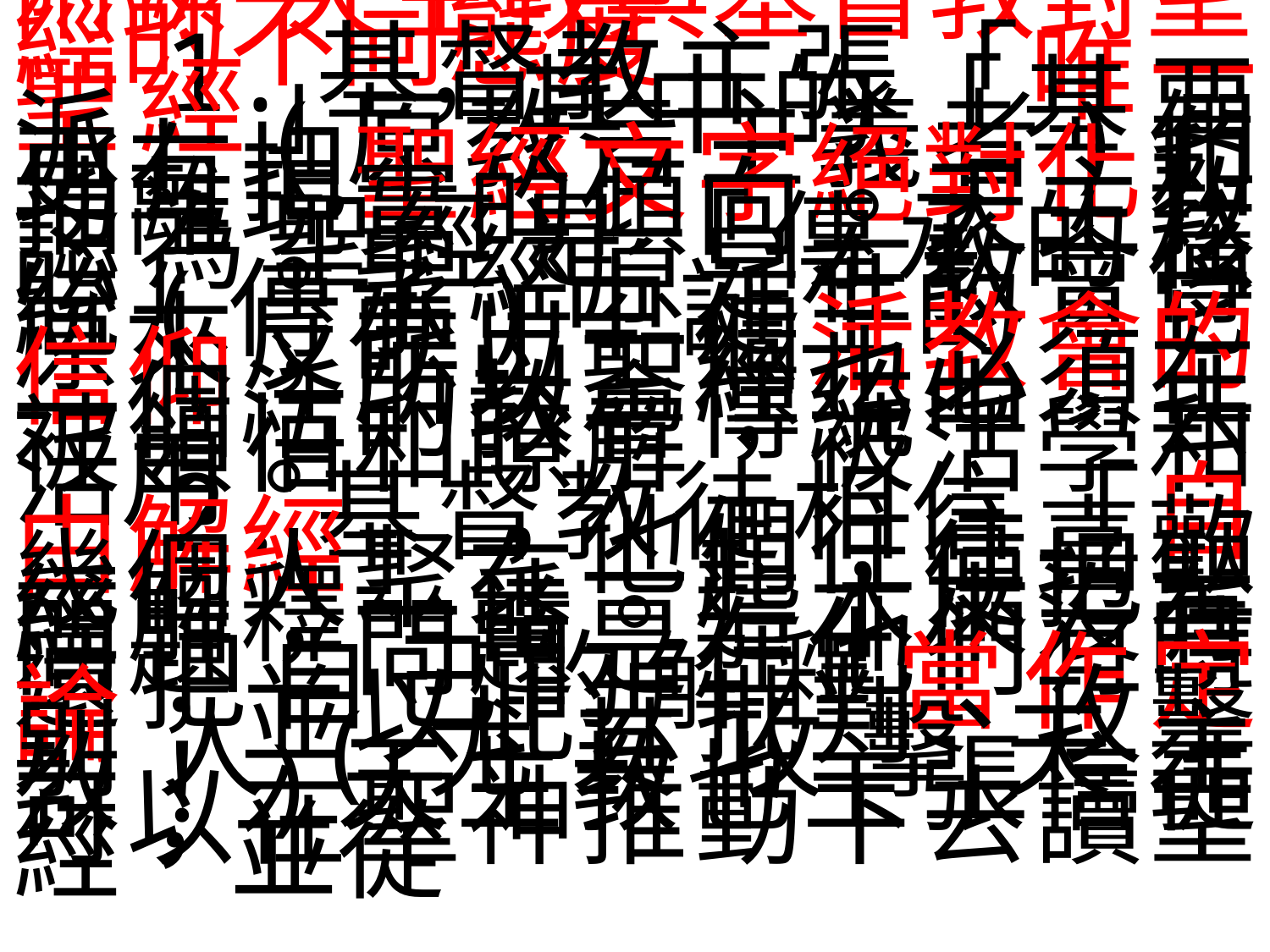

附錄  天主教與基督教對聖經的不同態度
  1.基督教主張「唯一聖經」，其中的「基要派」(原教旨主義者)們更有把聖經文字絕對化和抽離現實的傾向。天主教認為聖經是「傳承的核心」。聖經原是在教會傳統(傳承)中誕生的，它原來反映出一個活教會的信仰，所以聖經也必須在一個活的教會傳統中，去被領悟和瞭解，被活學和活用。
  2.基督教徒相信「自由解經」，他們往往喜歡幾個人聚在一起，便把聖經解釋一番。這本來沒有問題，問題是在他們有時還把自己的解釋當作定論，並以此去批判、攻擊別人(尤其攻擊天主教！)天主教也主張信徒可以在聖神推動下去讀聖經，並從